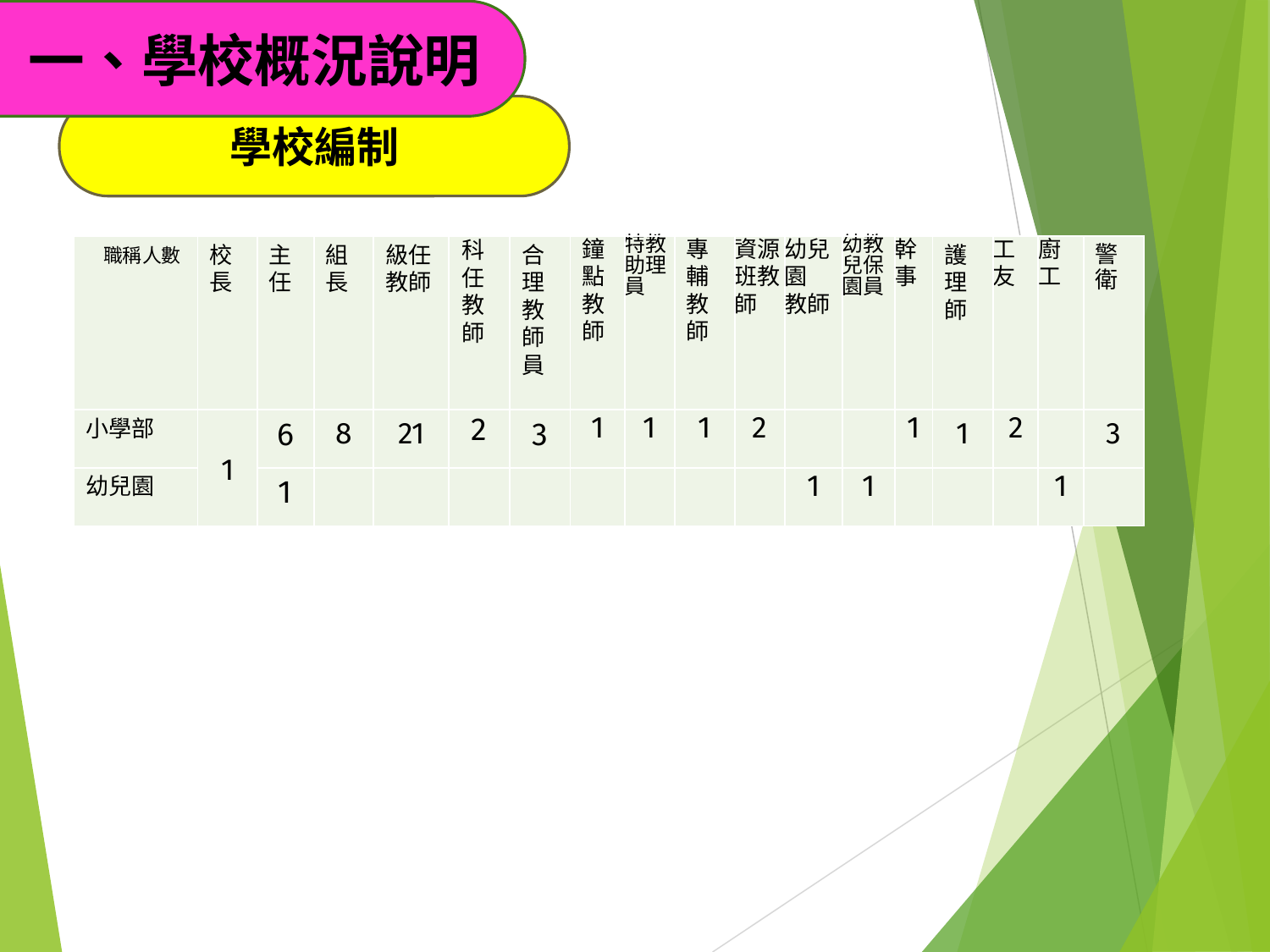

一、學校概況說明
學校編制
| 職稱人數 | 校長 | 主任 | 組長 | 級任教師 | 科 任 教 師 | 合 理 教 師 員 | 鐘 點 教 師 | 特教助理員 | 專 輔 教 師 | 資源班教師 | 幼兒園 教師 | 幼教 兒保 園員 | 幹 事 | 護理師 | 工 友 | 廚 工 | 警衛 |
| --- | --- | --- | --- | --- | --- | --- | --- | --- | --- | --- | --- | --- | --- | --- | --- | --- | --- |
| 小學部 | 1 | 6 | 8 | 21 | 2 | 3 | 1 | 1 | 1 | 2 |  |  | 1 | 1 | 2 |  | 3 |
| 幼兒園 |  | 1 |  |  |  |  |  |  |  |  | 1 | 1 |  |  |  | 1 |  |